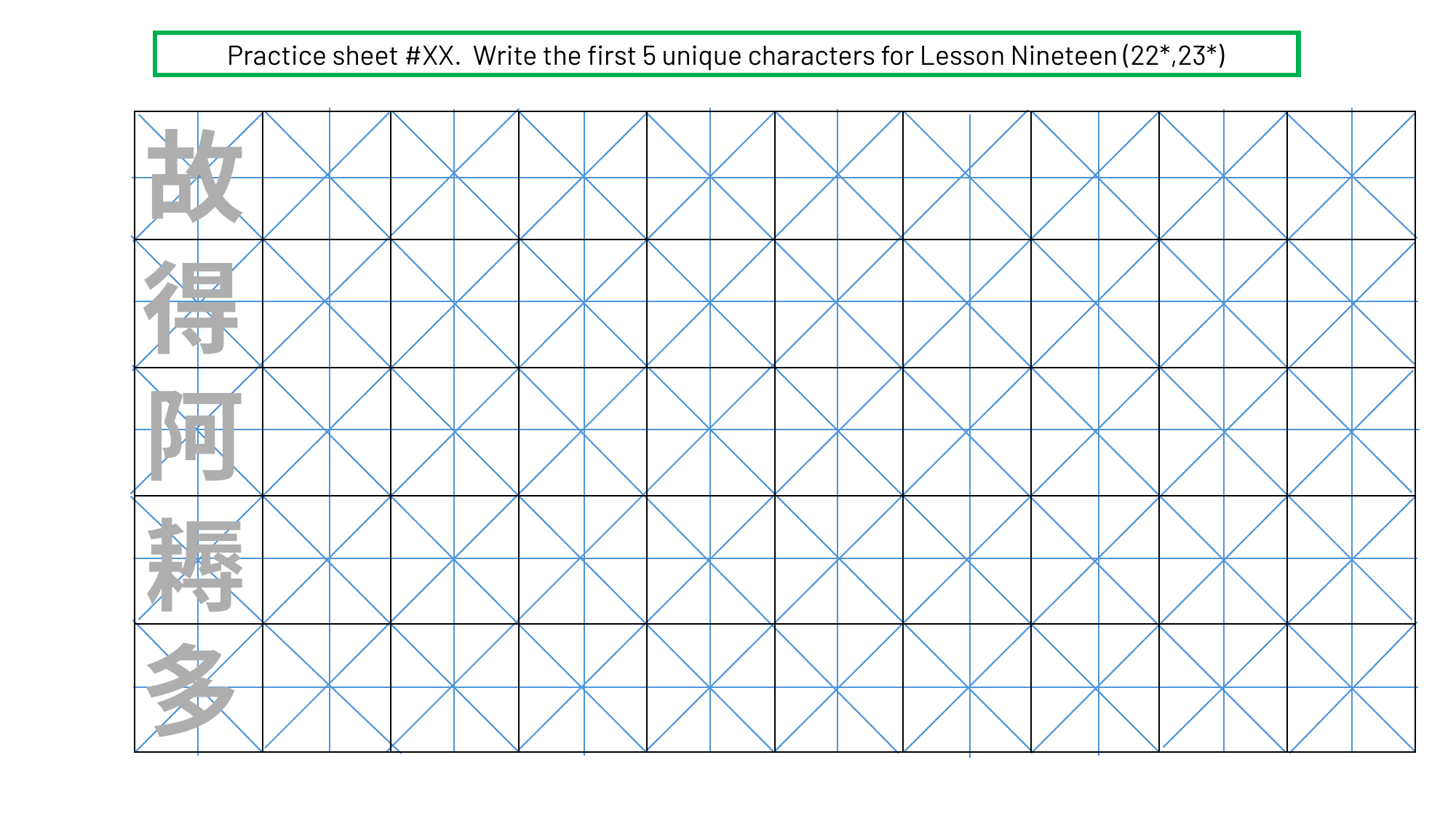

Practice sheet #XX.  Write the first 5 unique characters for Lesson Nineteen (22*,23*)

故
|  |  |  |  |  |  |  |  |  |  |
| --- | --- | --- | --- | --- | --- | --- | --- | --- | --- |
|  |  |  |  |  |  |  |  |  |  |
|  |  |  |  |  |  |  |  |  |  |
|  |  |  |  |  |  |  |  |  |  |
|  |  |  |  |  |  |  |  |  |  |

得
阿
耨
多